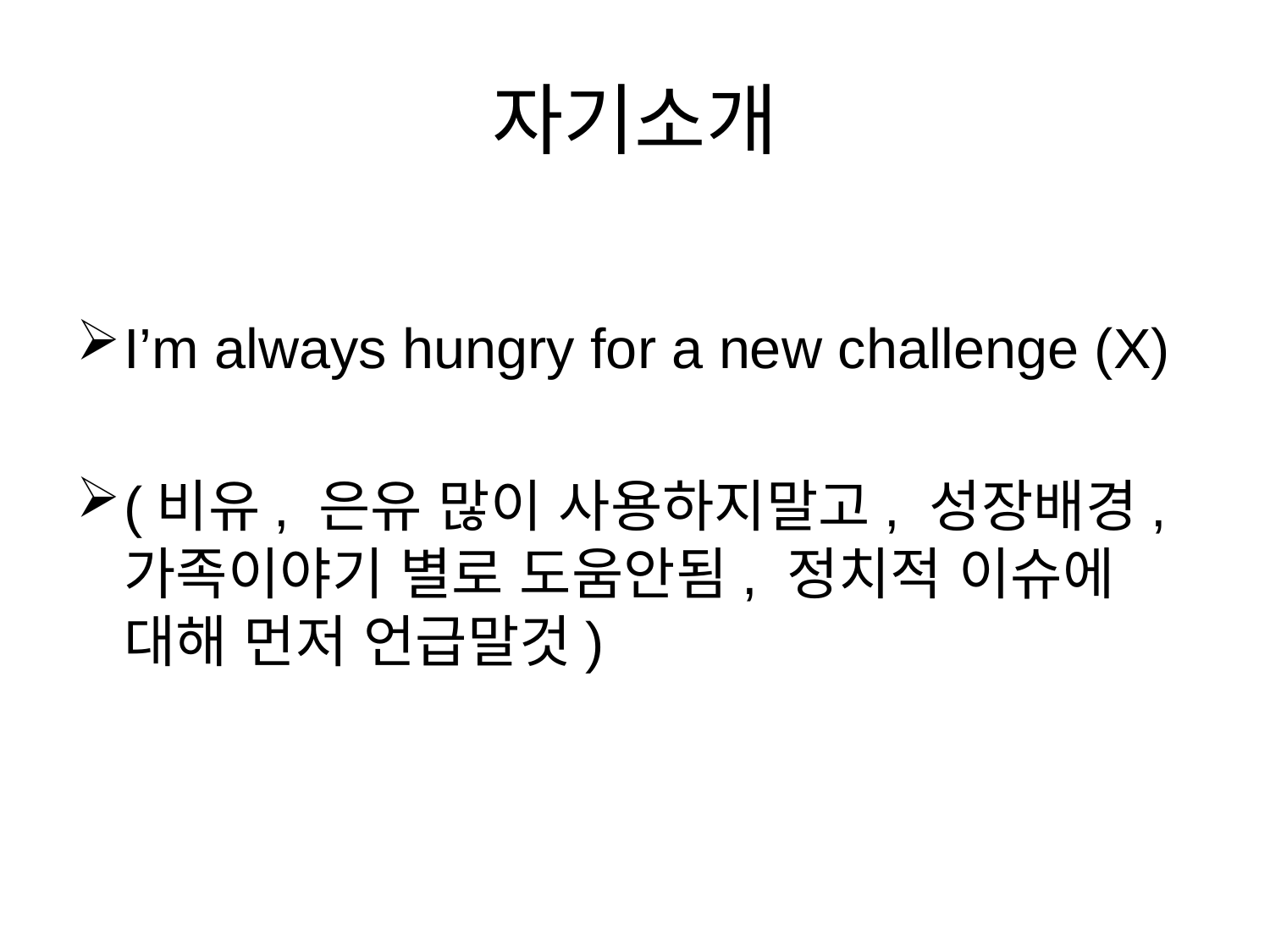

# 자기소개
I’m always hungry for a new challenge (X)

(비유, 은유 많이 사용하지말고, 성장배경, 가족이야기 별로 도움안됨, 정치적 이슈에 대해 먼저 언급말것)